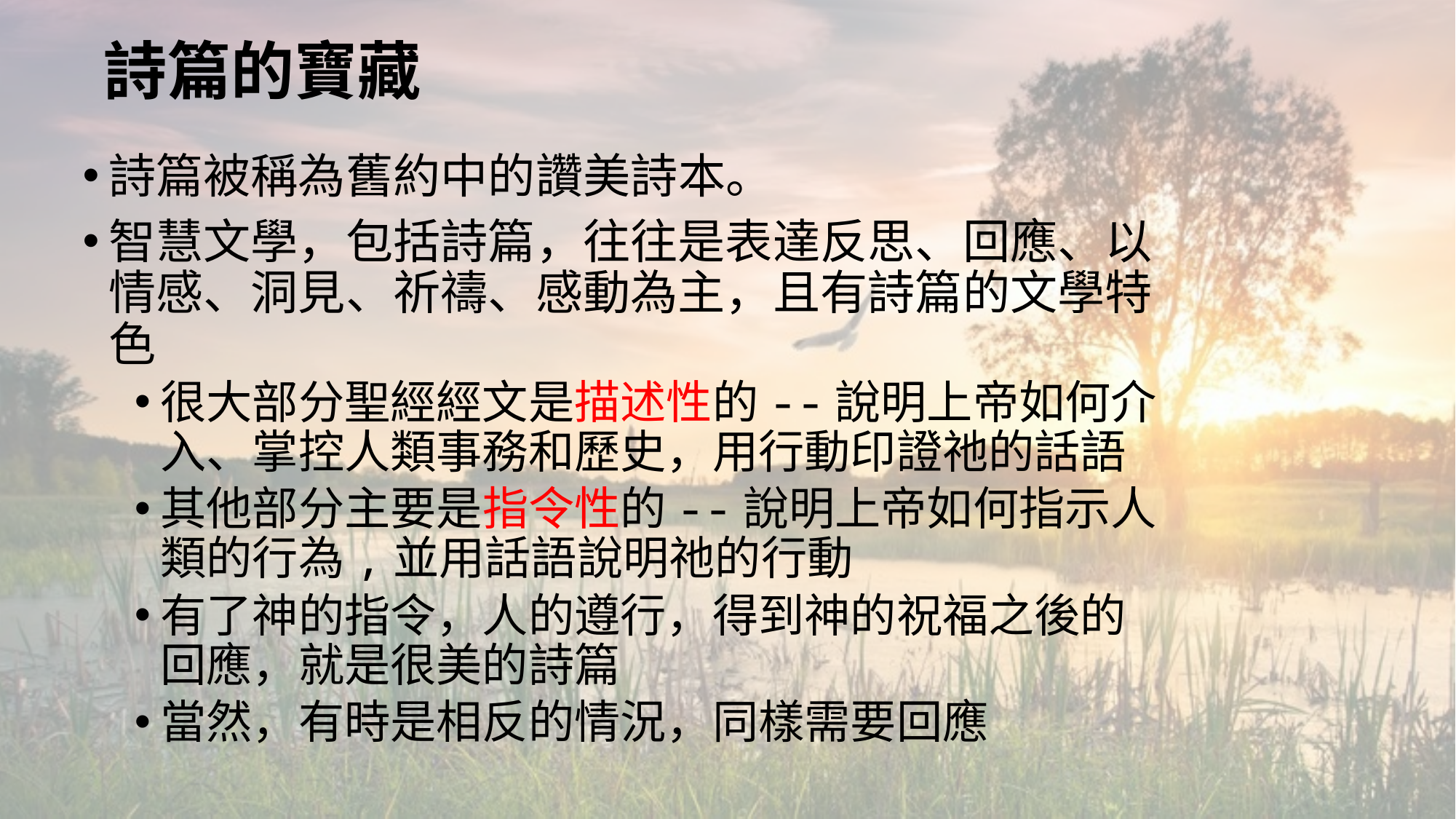

# 詩篇的寶藏
詩篇被稱為舊約中的讚美詩本。
智慧文學，包括詩篇，往往是表達反思、回應、以情感、洞見、祈禱、感動為主，且有詩篇的文學特色
很大部分聖經經文是描述性的--說明上帝如何介入、掌控人類事務和歷史，用行動印證祂的話語
其他部分主要是指令性的--說明上帝如何指示人類的行為,並用話語說明祂的行動
有了神的指令，人的遵行，得到神的祝福之後的回應，就是很美的詩篇
當然，有時是相反的情況，同樣需要回應